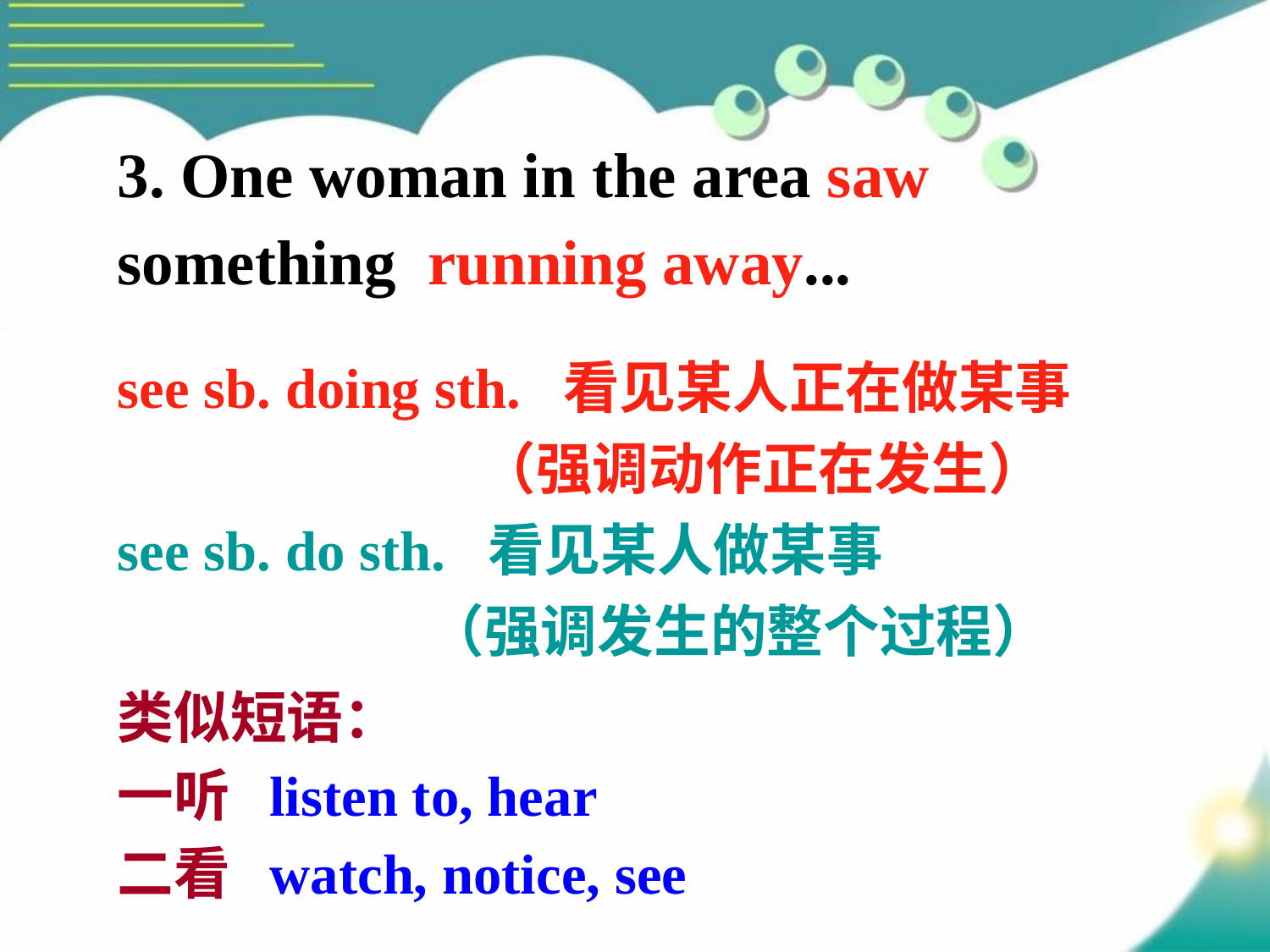

3. One woman in the area saw something  running away...
see sb. doing sth.  看见某人正在做某事
                           （强调动作正在发生）
see sb. do sth.  看见某人做某事
                       （强调发生的整个过程）
类似短语：
一听  listen to, hear
二看  watch, notice, see